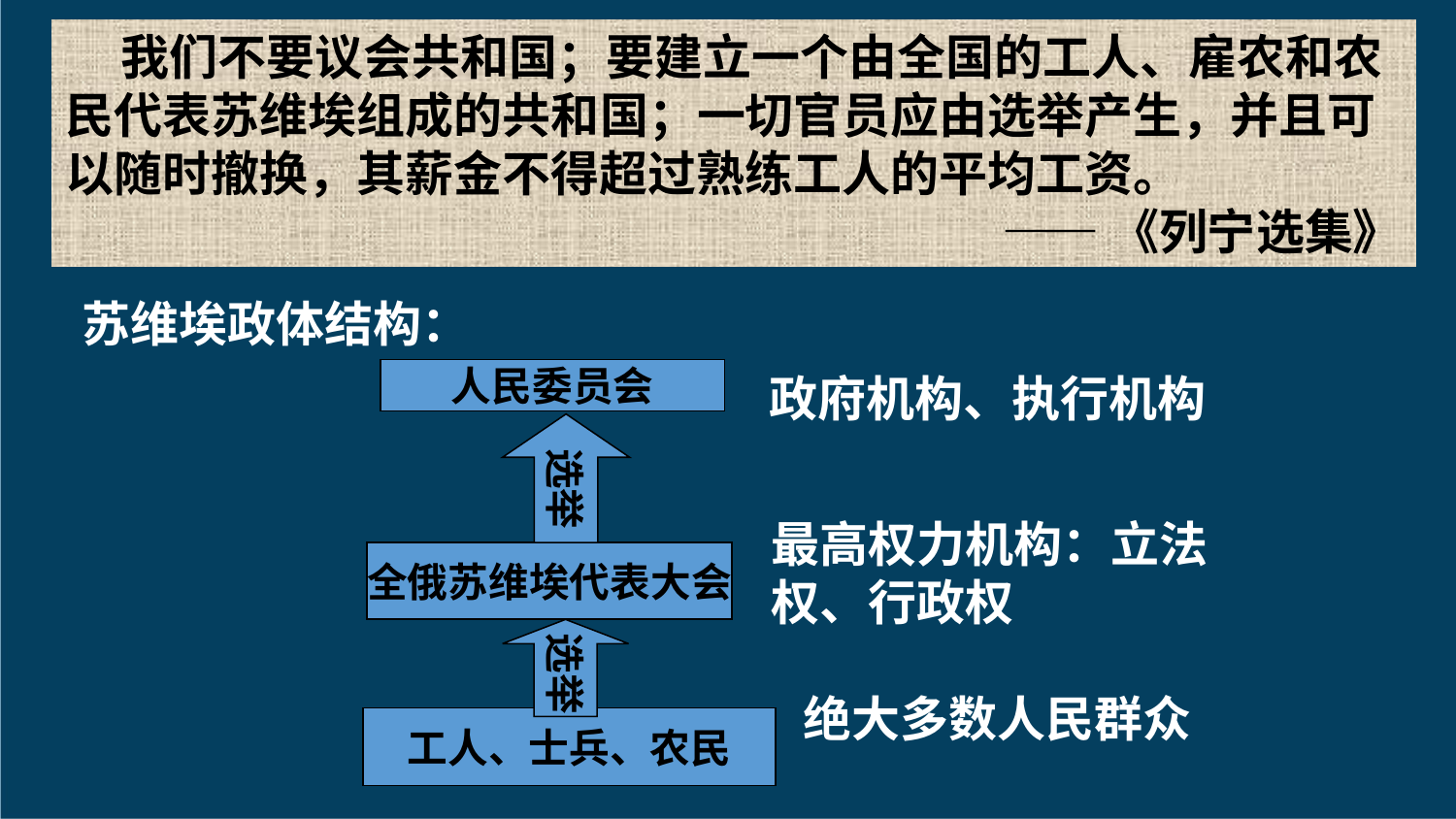

我们不要议会共和国；要建立一个由全国的工人、雇农和农民代表苏维埃组成的共和国；一切官员应由选举产生，并且可以随时撤换，其薪金不得超过熟练工人的平均工资。
——《列宁选集》
苏维埃政体结构：
人民委员会
政府机构、执行机构
选举
最高权力机构：立法权、行政权
全俄苏维埃代表大会
选举
绝大多数人民群众
工人、士兵、农民